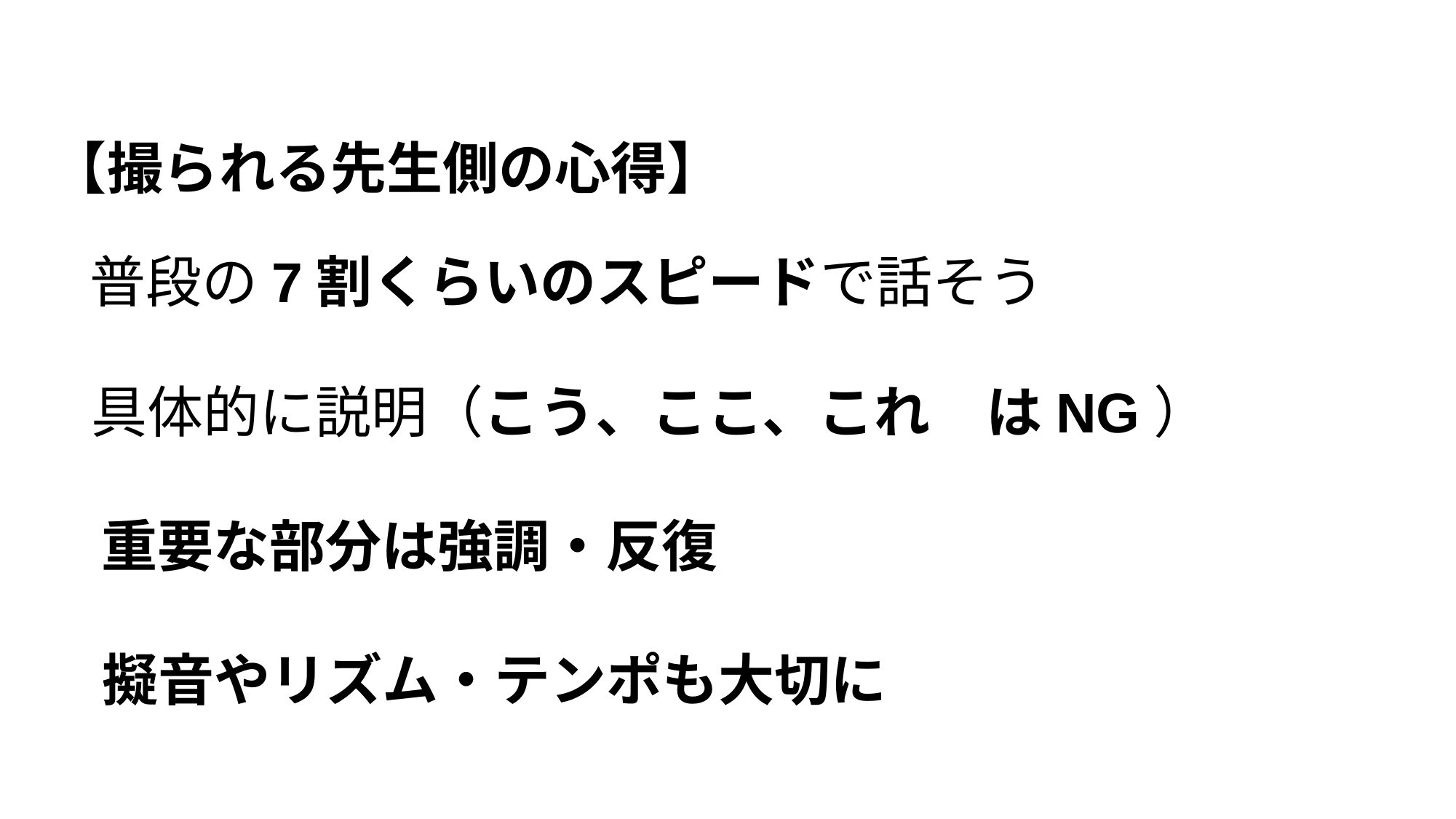

【撮られる先生側の心得】
普段の7割くらいのスピードで話そう
具体的に説明（こう、ここ、これ　はNG）
重要な部分は強調・反復
擬音やリズム・テンポも大切に